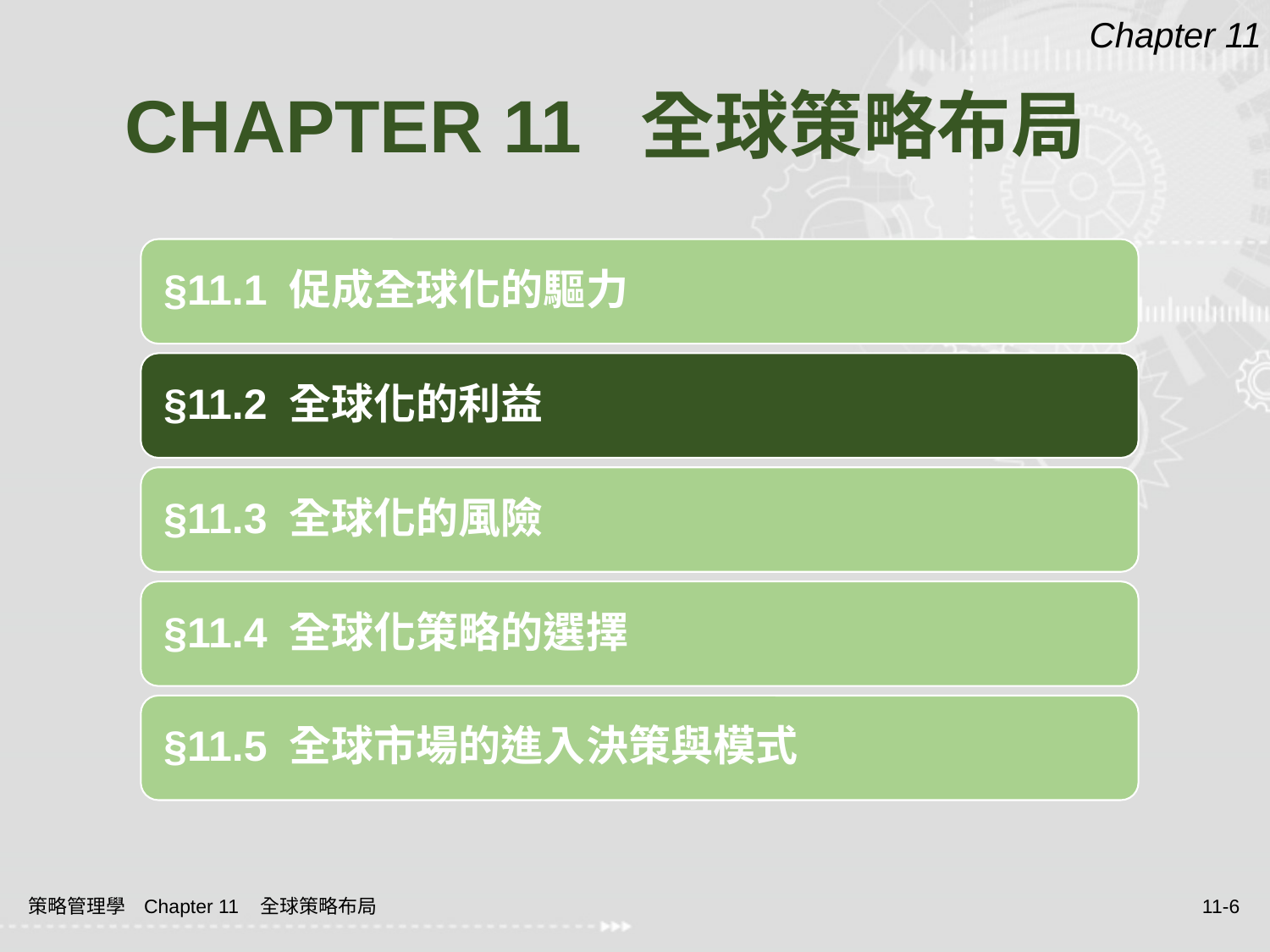

Chapter 11
# CHAPTER 11  全球策略布局
§11.1 促成全球化的驅力
§11.2 全球化的利益
§11.3 全球化的風險
§11.4 全球化策略的選擇
§11.5 全球市場的進入決策與模式
策略管理學   Chapter 11   全球策略布局
11-6